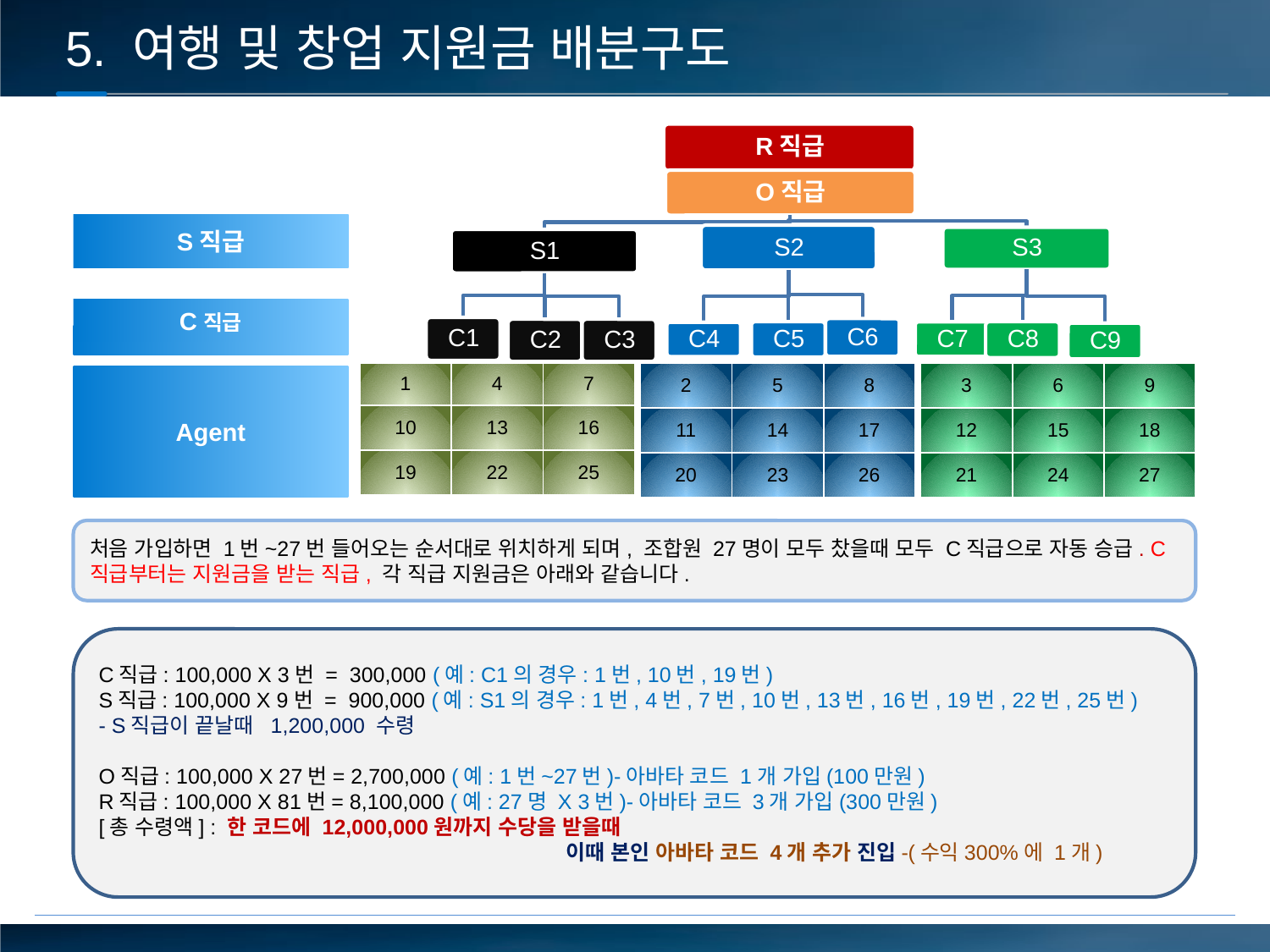

5. 여행 및 창업 지원금 배분구도
R직급
O직급
S1
C1
C2
C3
S2
C4
C5
C6
S3
C7
C8
C9
S직급
C직급

| 1 | 4 | 7 |
| --- | --- | --- |
| 10 | 13 | 16 |
| 19 | 22 | 25 |
| 3 | 6 | 9 |
| --- | --- | --- |
| 12 | 15 | 18 |
| 21 | 24 | 27 |
| 2 | 5 | 8 |
| --- | --- | --- |
| 11 | 14 | 17 |
| 20 | 23 | 26 |
Agent
처음 가입하면 1번~27번 들어오는 순서대로 위치하게 되며, 조합원 27명이 모두 찼을때 모두 C직급으로 자동 승급. C직급부터는 지원금을 받는 직급, 각 직급 지원금은 아래와 같습니다.
C직급: 100,000 X 3번 =  300,000 (예: C1의 경우: 1번, 10번, 19번)
S직급: 100,000 X 9번 =  900,000 (예: S1의 경우: 1번, 4번, 7번, 10번, 13번, 16번, 19번, 22번, 25번)
- S직급이 끝날때  1,200,000 수령

O직급: 100,000 X 27번= 2,700,000 (예: 1번~27번)-아바타 코드 1개 가입(100만원)
R직급: 100,000 X 81번= 8,100,000 (예: 27명 X 3번)-아바타 코드 3개 가입(300만원)
[총 수령액] : 한 코드에 12,000,000원까지 수당을 받을때
                                                                              이때 본인 아바타 코드 4개 추가 진입-(수익300%에 1개)